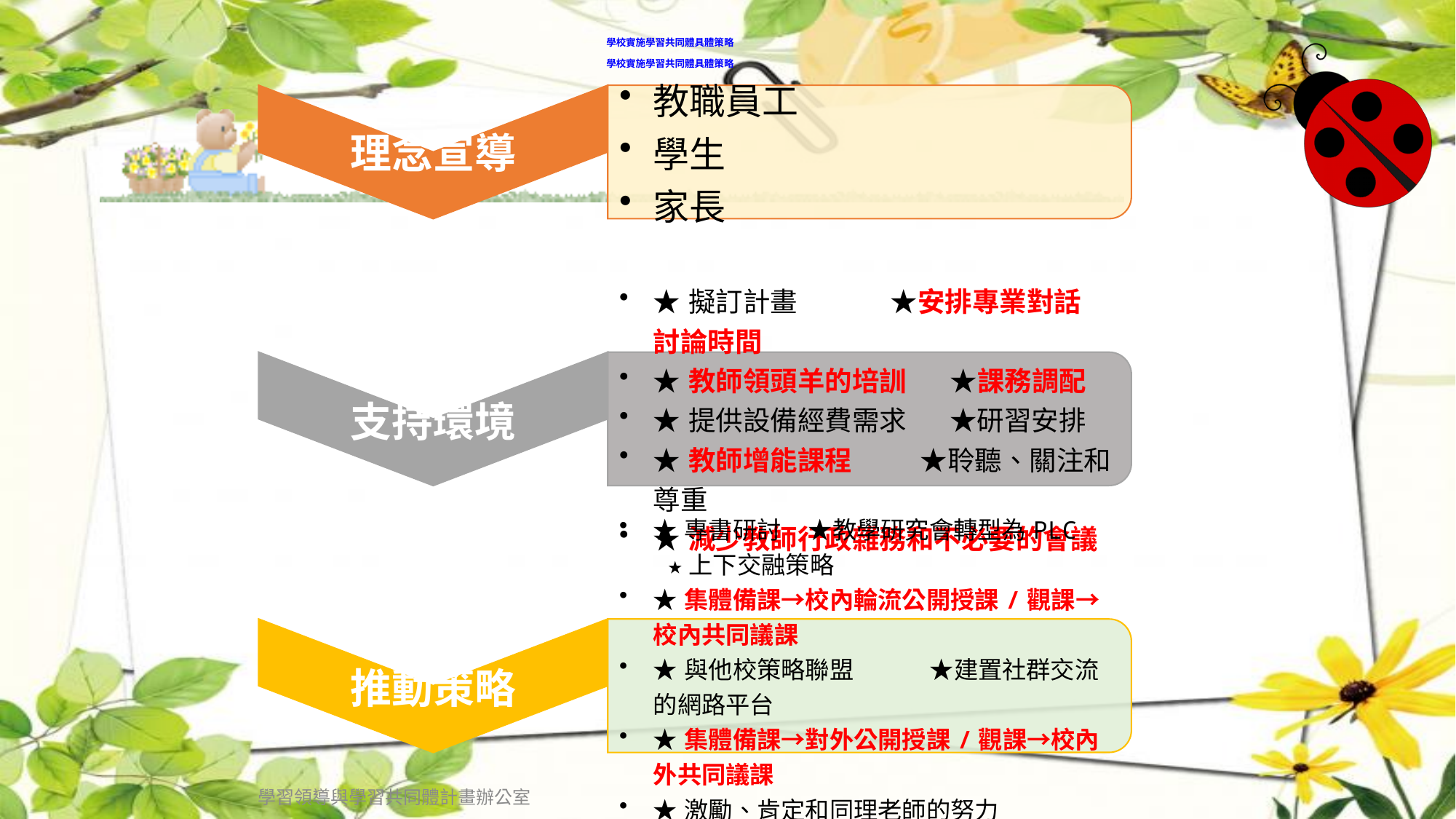

# 學校實施學習共同體具體策略 學校實施學習共同體具體策略
理念宣導
教職員工
支持環境
★擬訂計畫               ★安排專業對話 討論時間
推動策略
★集體備課→校內輪流公開授課/觀課→校內共同議課
家長
★教師領頭羊的培訓       ★課務調配
★提供設備經費需求       ★研習安排
★與他校策略聯盟              ★建置社群交流的網路平台
★集體備課→對外公開授課/觀課→校內外共同議課
★激勵、肯定和同理老師的努力
學生
★教師增能課程           ★聆聽、關注和尊重
★減少教師行政雜務和不必要的會議

學習領導與學習共同體計畫辦公室